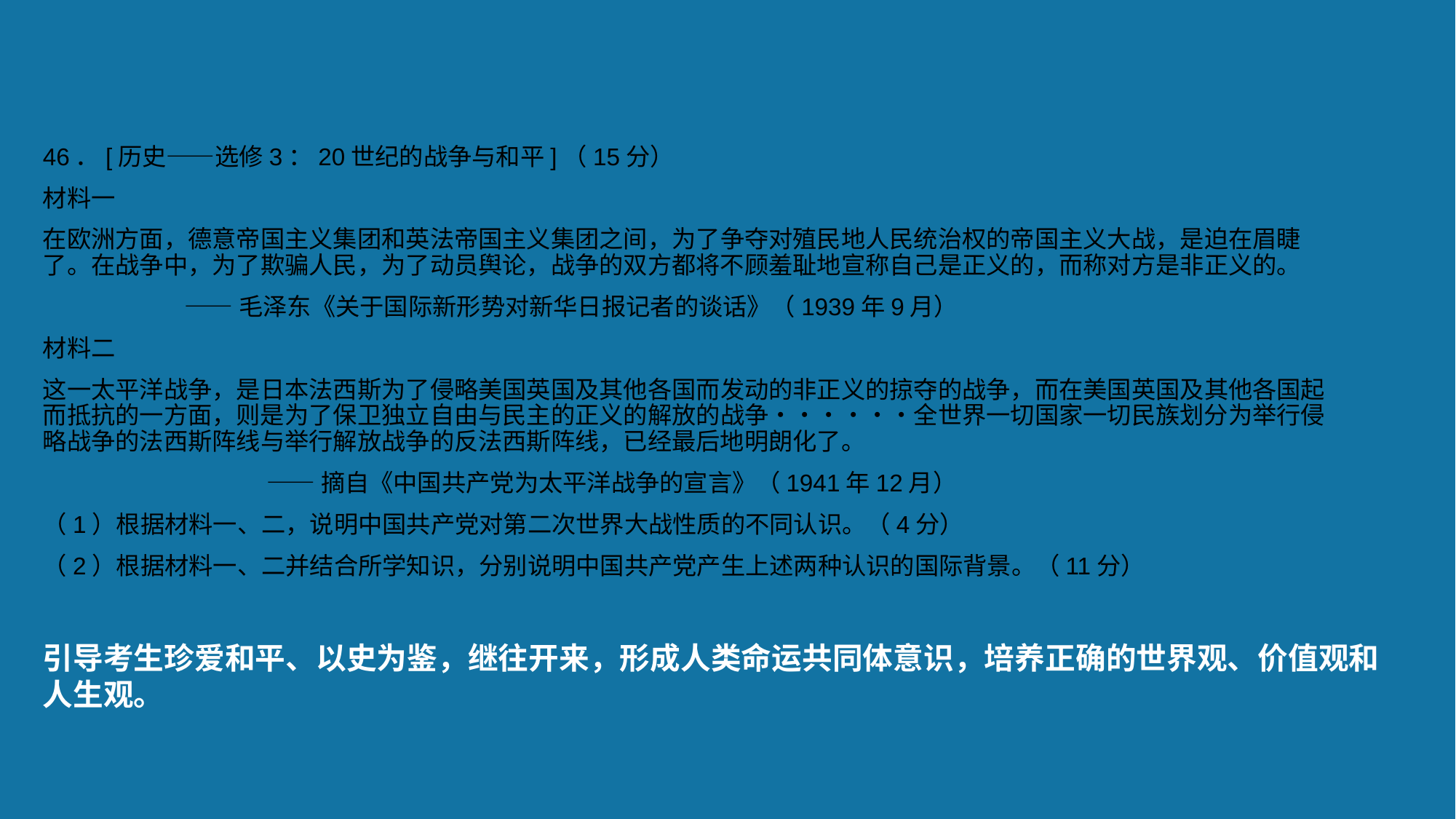

46．[历史——选修3：20世纪的战争与和平]（15分）
材料一
在欧洲方面，德意帝国主义集团和英法帝国主义集团之间，为了争夺对殖民地人民统治权的帝国主义大战，是迫在眉睫了。在战争中，为了欺骗人民，为了动员舆论，战争的双方都将不顾羞耻地宣称自己是正义的，而称对方是非正义的。
                          ——毛泽东《关于国际新形势对新华日报记者的谈话》（1939年9月）
材料二
这一太平洋战争，是日本法西斯为了侵略美国英国及其他各国而发动的非正义的掠夺的战争，而在美国英国及其他各国起而抵抗的一方面，则是为了保卫独立自由与民主的正义的解放的战争••••••全世界一切国家一切民族划分为举行侵略战争的法西斯阵线与举行解放战争的反法西斯阵线，已经最后地明朗化了。
                                         ——摘自《中国共产党为太平洋战争的宣言》（1941年12月）
（1）根据材料一、二，说明中国共产党对第二次世界大战性质的不同认识。（4分）
（2）根据材料一、二并结合所学知识，分别说明中国共产党产生上述两种认识的国际背景。（11分）

引导考生珍爱和平、以史为鉴，继往开来，形成人类命运共同体意识，培养正确的世界观、价值观和人生观。